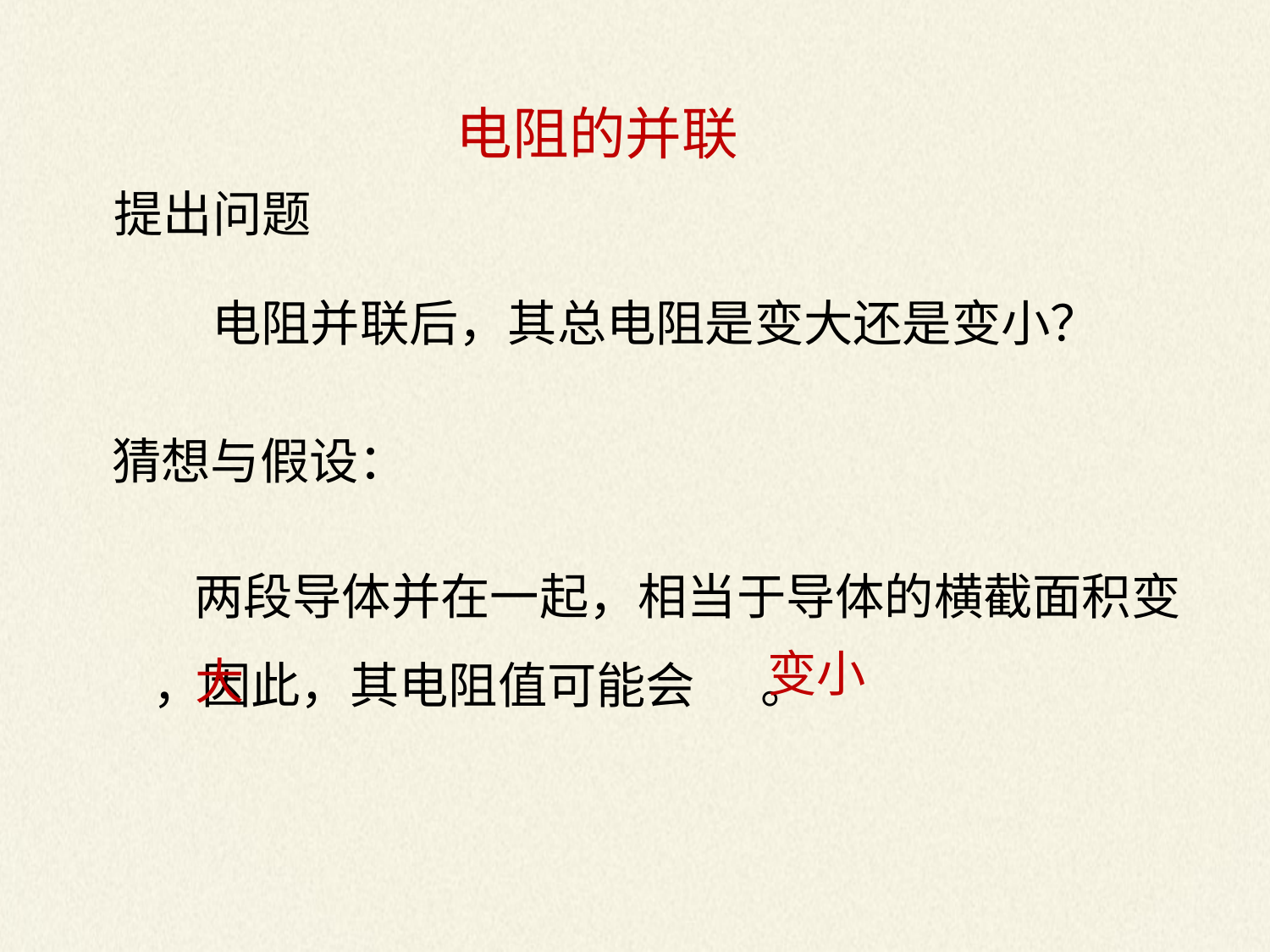

电阻的并联
提出问题
电阻并联后，其总电阻是变大还是变小？
猜想与假设：
两段导体并在一起，相当于导体的横截面积变   ，因此，其电阻值可能会      。
变小
大